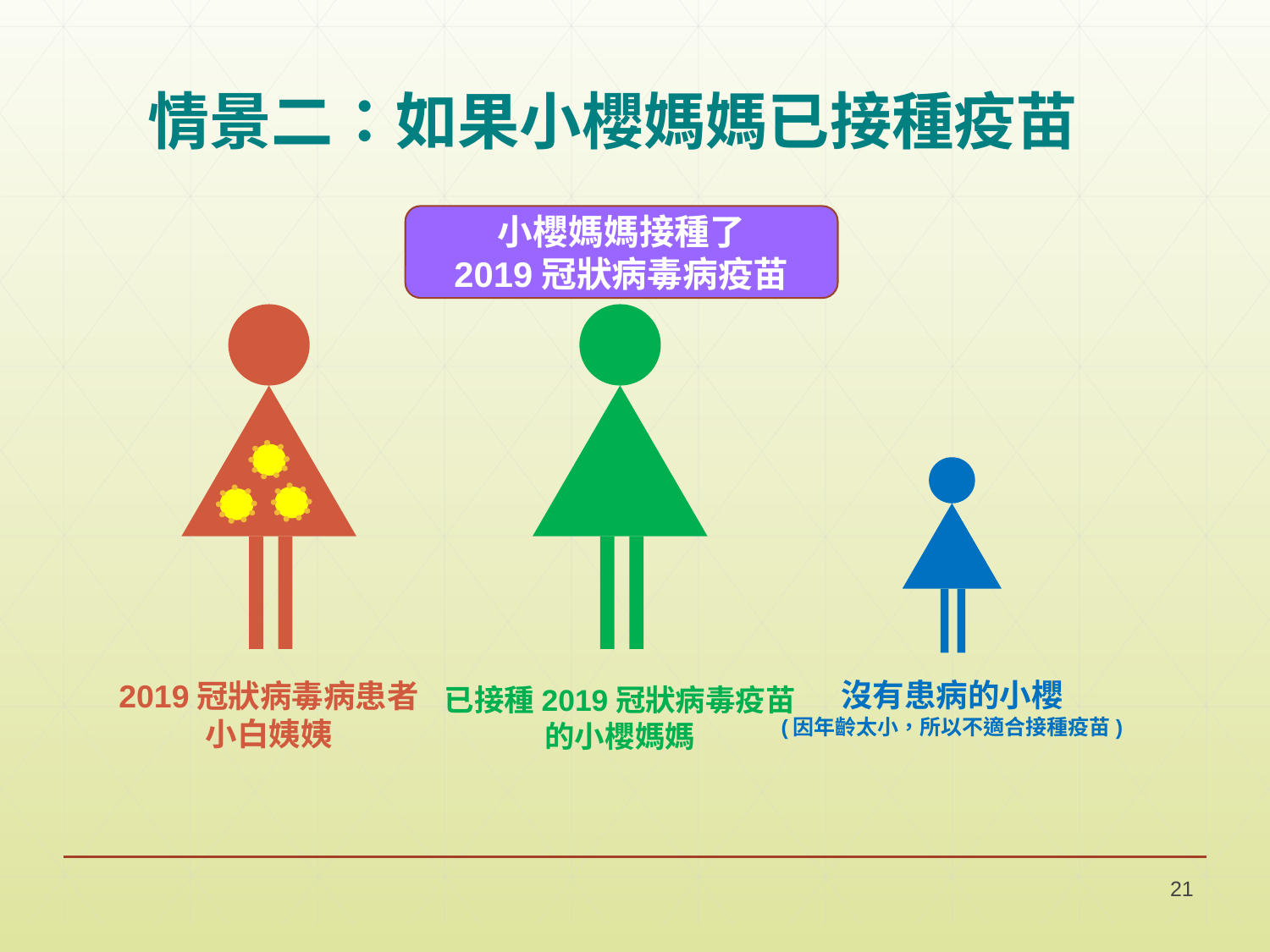

# 情景二：如果小櫻媽媽已接種疫苗
小櫻媽媽接種了
2019冠狀病毒病疫苗

沒有患病的小櫻
(因年齡太小，所以不適合接種疫苗)
2019冠狀病毒病患者
小白姨姨
已接種2019冠狀病毒疫苗
的小櫻媽媽
21